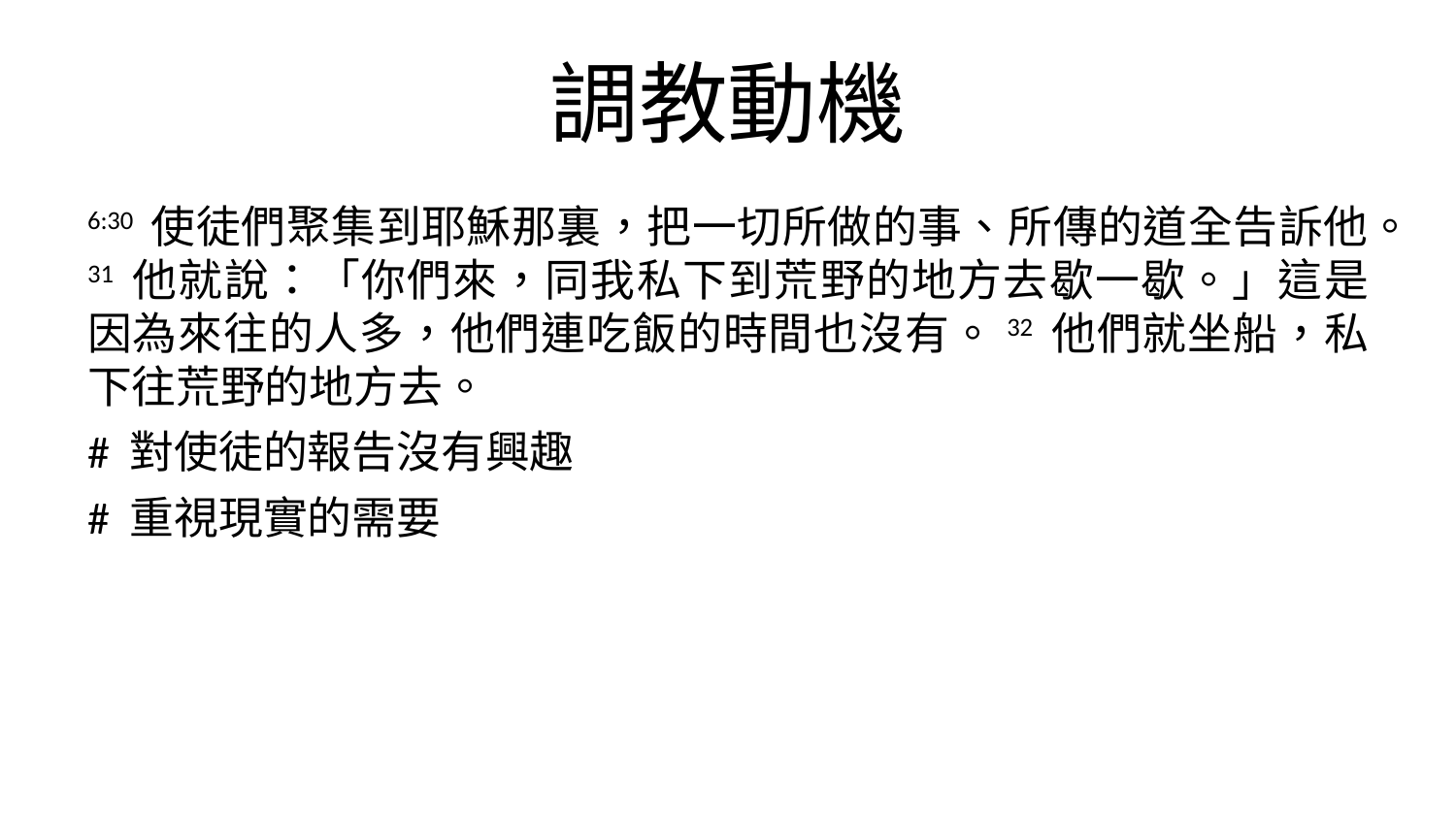

# 調教動機
6:30 使徒們聚集到耶穌那裏，把一切所做的事、所傳的道全告訴他。31 他就說：「你們來，同我私下到荒野的地方去歇一歇。」這是因為來往的人多，他們連吃飯的時間也沒有。32 他們就坐船，私下往荒野的地方去。
# 對使徒的報告沒有興趣
# 重視現實的需要